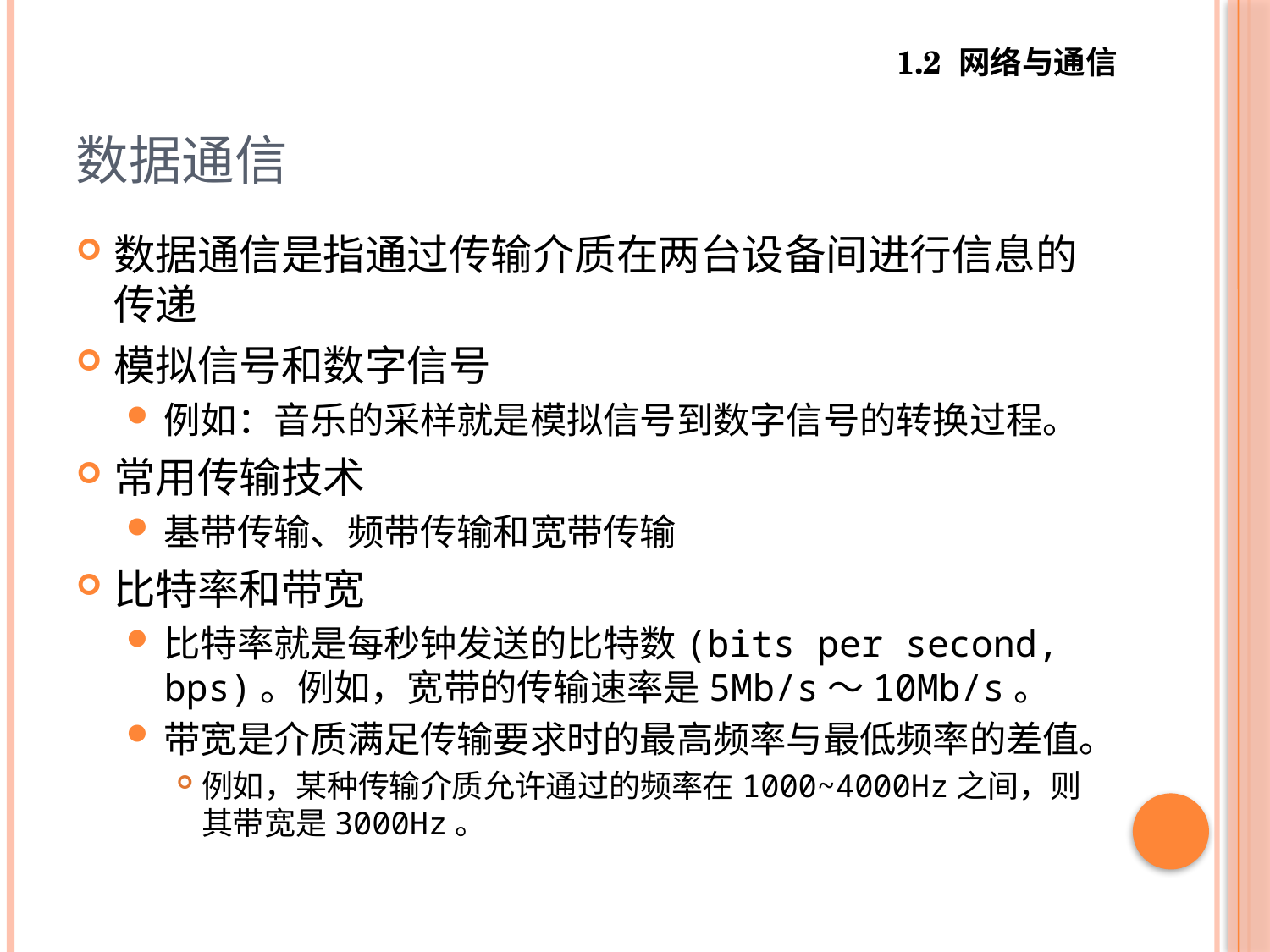

1.2 网络与通信
# 数据通信
数据通信是指通过传输介质在两台设备间进行信息的传递
模拟信号和数字信号
例如：音乐的采样就是模拟信号到数字信号的转换过程。
常用传输技术
基带传输、频带传输和宽带传输
比特率和带宽
比特率就是每秒钟发送的比特数(bits per second, bps)。例如，宽带的传输速率是5Mb/s～10Mb/s。
带宽是介质满足传输要求时的最高频率与最低频率的差值。
例如，某种传输介质允许通过的频率在1000~4000Hz之间，则其带宽是3000Hz。